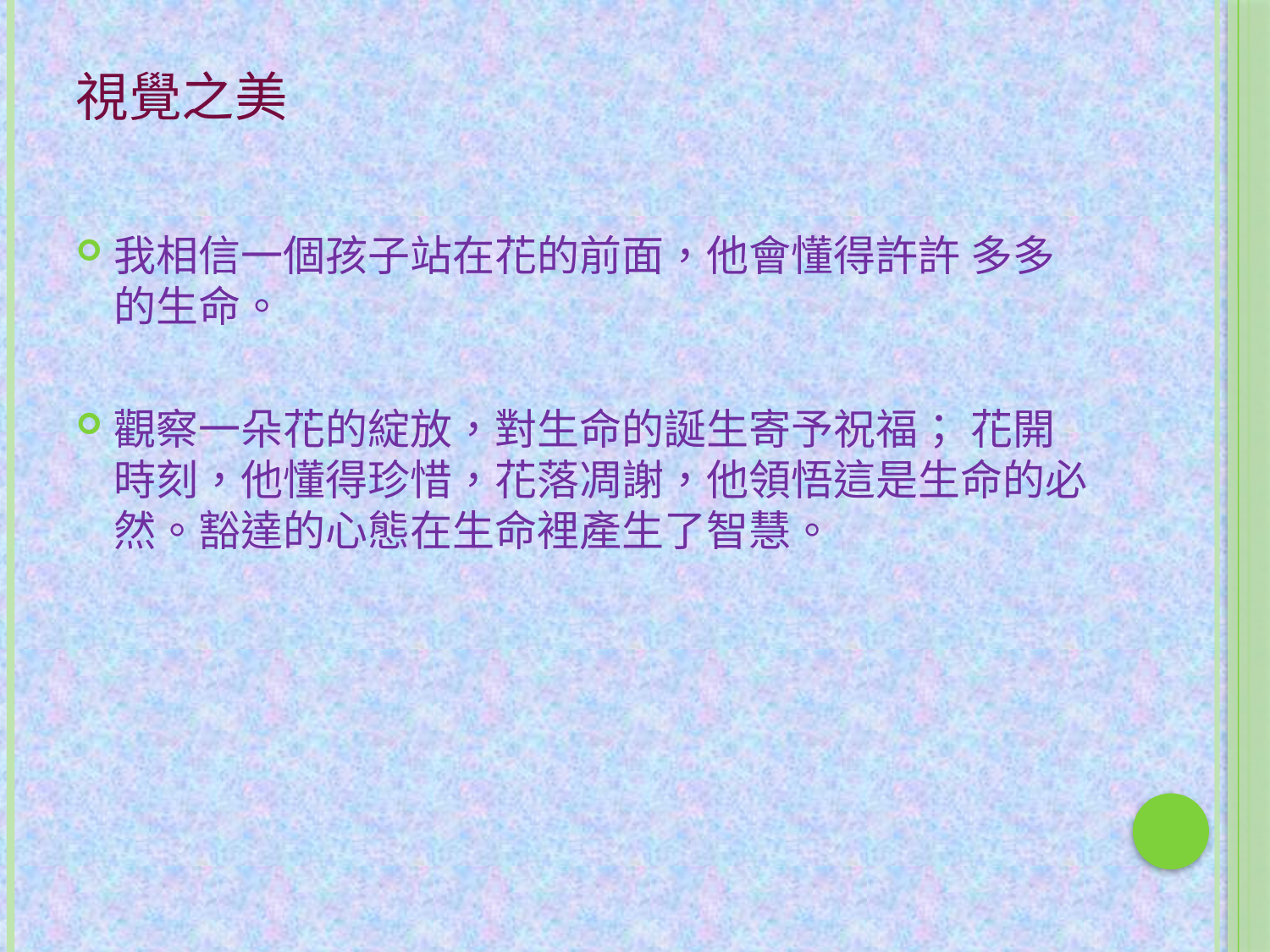

# 視覺之美
我相信一個孩子站在花的前面，他會懂得許許 多多的生命。

觀察一朵花的綻放，對生命的誕生寄予祝福； 花開時刻，他懂得珍惜，花落凋謝，他領悟這是生命的必然。豁達的心態在生命裡產生了智慧。